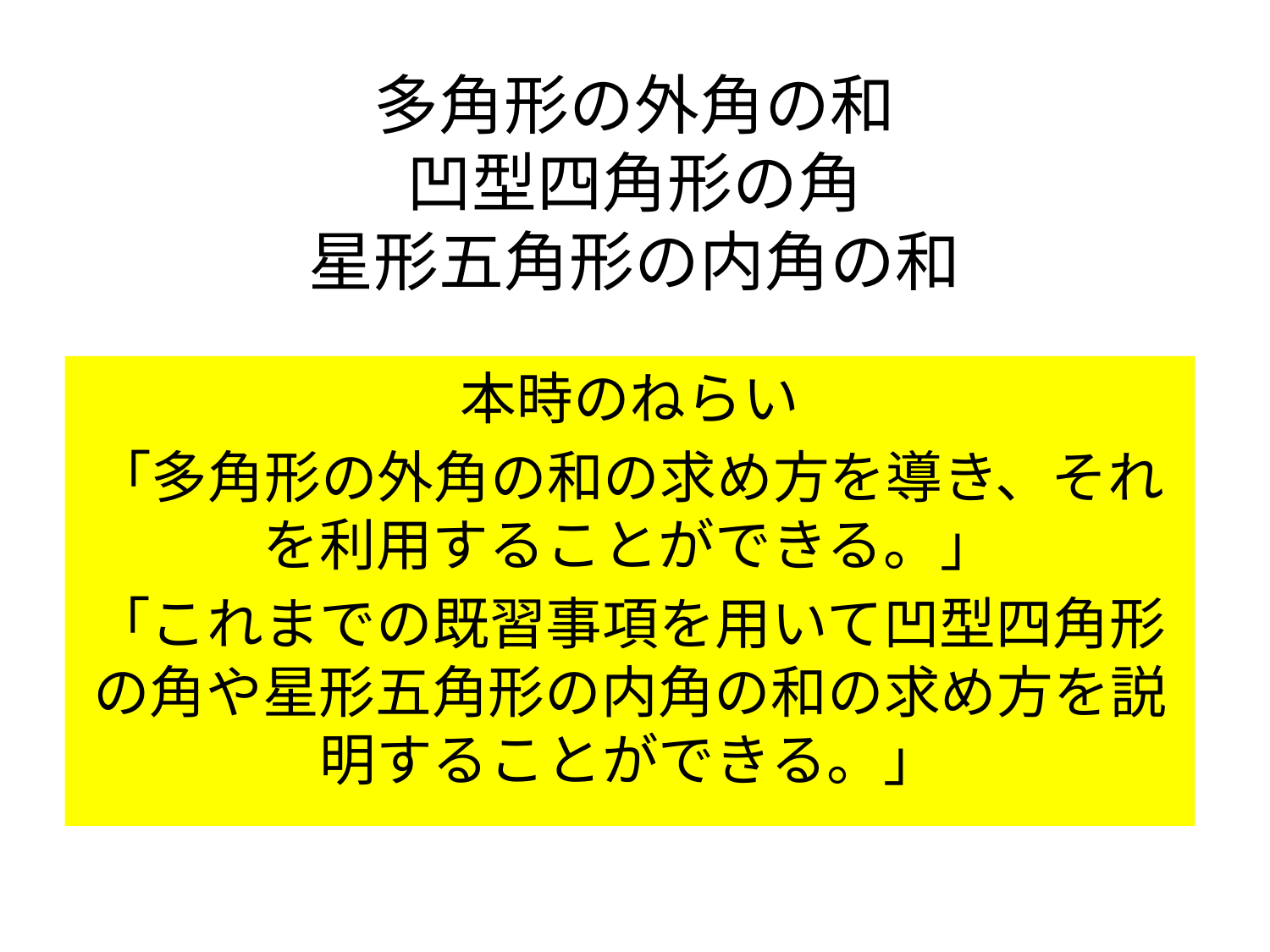

# 多角形の外角の和 凹型四角形の角 星形五角形の内角の和
本時のねらい
「多角形の外角の和の求め方を導き、それを利用することができる。」
「これまでの既習事項を用いて凹型四角形の角や星形五角形の内角の和の求め方を説明することができる。」